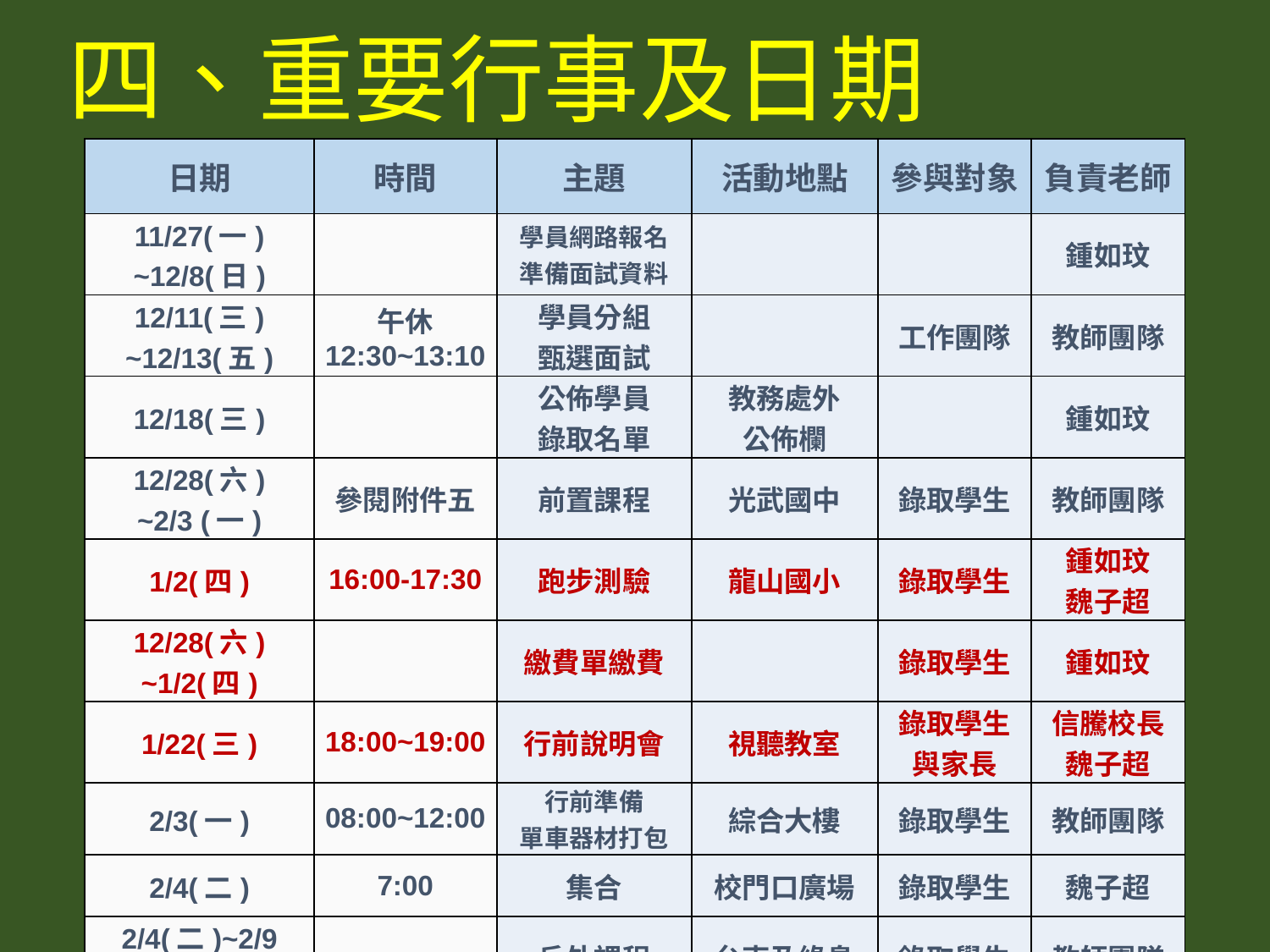

# 四、重要行事及日期
| 日期 | 時間 | 主題 | 活動地點 | 參與對象 | 負責老師 |
| --- | --- | --- | --- | --- | --- |
| 11/27(一) ~12/8(日) |  | 學員網路報名 準備面試資料 |  |  | 鍾如玟 |
| 12/11(三) ~12/13(五) | 午休 12:30~13:10 | 學員分組 甄選面試 |  | 工作團隊 | 教師團隊 |
| 12/18(三) |  | 公佈學員 錄取名單 | 教務處外 公佈欄 |  | 鍾如玟 |
| 12/28(六) ~2/3 (一) | 參閱附件五 | 前置課程 | 光武國中 | 錄取學生 | 教師團隊 |
| 1/2(四) | 16:00-17:30 | 跑步測驗 | 龍山國小 | 錄取學生 | 鍾如玟 魏子超 |
| 12/28(六) ~1/2(四) |  | 繳費單繳費 |  | 錄取學生 | 鍾如玟 |
| 1/22(三) | 18:00~19:00 | 行前說明會 | 視聽教室 | 錄取學生 與家長 | 信騰校長 魏子超 |
| 2/3(一) | 08:00~12:00 | 行前準備 單車器材打包 | 綜合大樓 | 錄取學生 | 教師團隊 |
| 2/4(二) | 7:00 | 集合 | 校門口廣場 | 錄取學生 | 魏子超 |
| 2/4(二)~2/9(日) |  | 戶外課程 | 台東及綠島 | 錄取學生 | 教師團隊 |
| 2/10(一) | 8:00~12:00 | 單車保養課程 | 光武國中 | 錄取學生 | 教師團隊 |